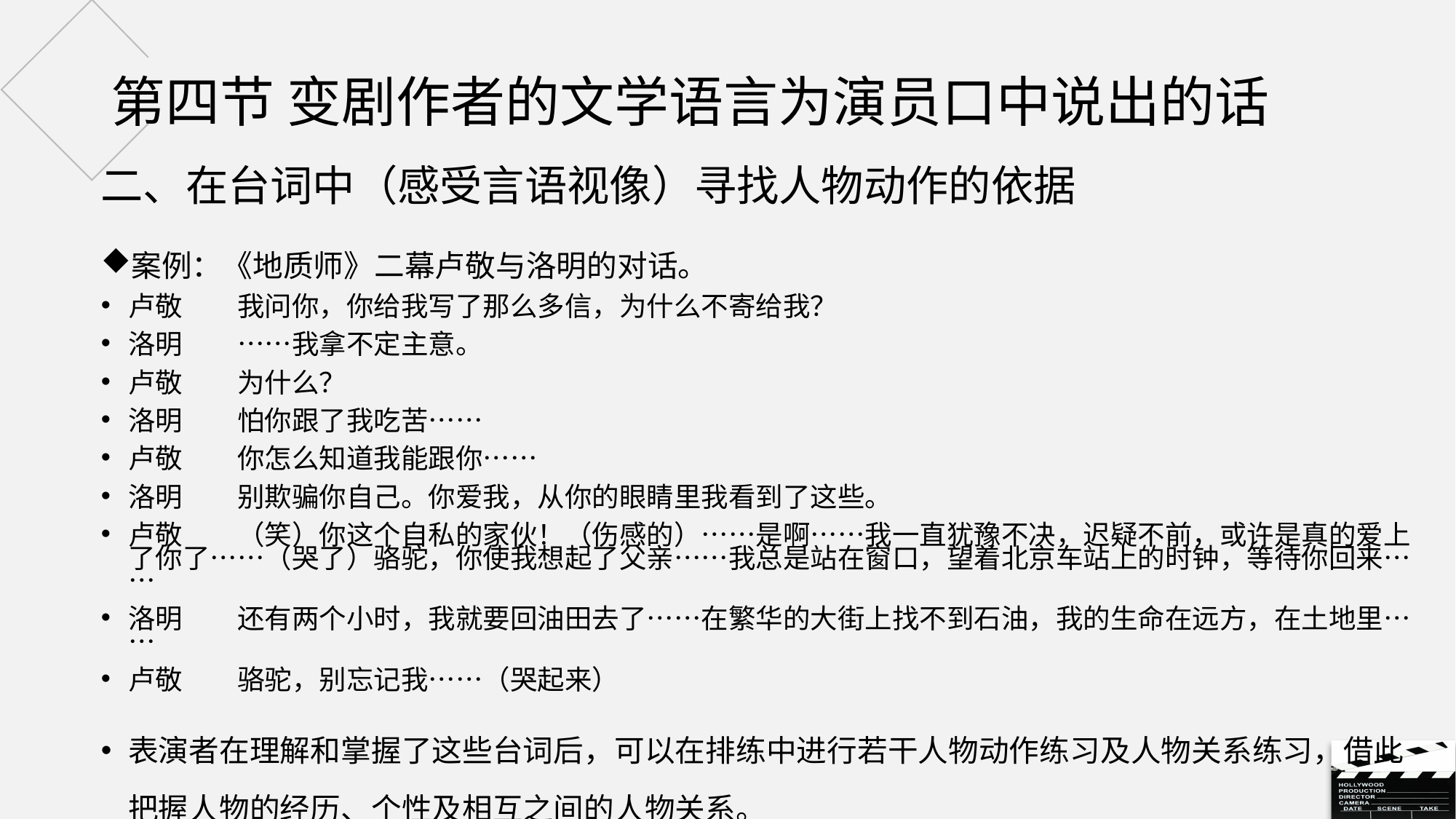

# 第四节 变剧作者的文学语言为演员口中说出的话
二、在台词中（感受言语视像）寻找人物动作的依据
案例：《地质师》二幕卢敬与洛明的对话。
卢敬	我问你，你给我写了那么多信，为什么不寄给我？
洛明	……我拿不定主意。
卢敬	为什么？
洛明	怕你跟了我吃苦……
卢敬	你怎么知道我能跟你……
洛明	别欺骗你自己。你爱我，从你的眼睛里我看到了这些。
卢敬	（笑）你这个自私的家伙！（伤感的）……是啊……我一直犹豫不决，迟疑不前，或许是真的爱上了你了……（哭了）骆驼，你使我想起了父亲……我总是站在窗口，望着北京车站上的时钟，等待你回来……
洛明	还有两个小时，我就要回油田去了……在繁华的大街上找不到石油，我的生命在远方，在土地里……
卢敬	骆驼，别忘记我……（哭起来）
表演者在理解和掌握了这些台词后，可以在排练中进行若干人物动作练习及人物关系练习，借此把握人物的经历、个性及相互之间的人物关系。